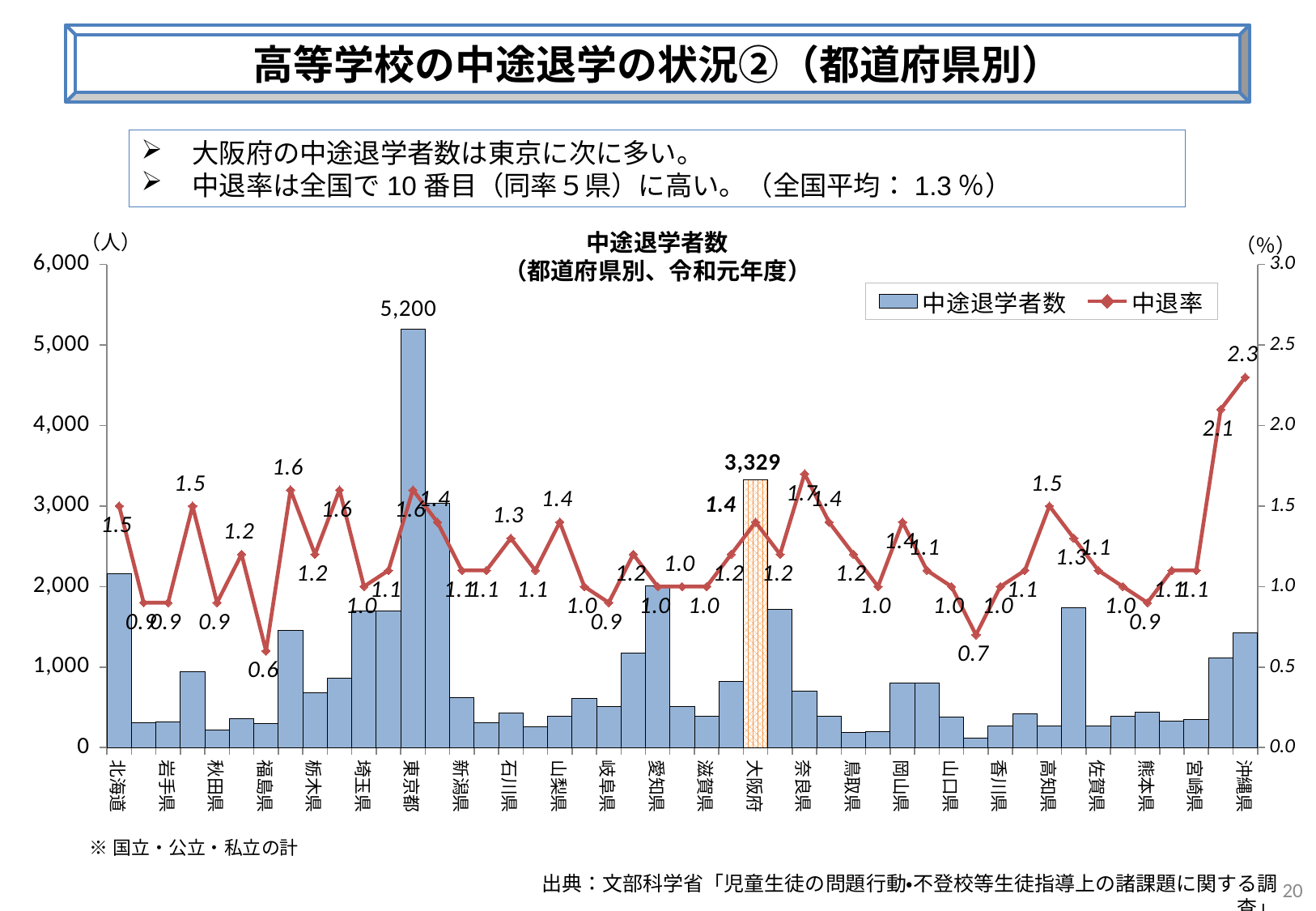

高等学校の中途退学の状況②（都道府県別）
　大阪府の中途退学者数は東京に次に多い。
　中退率は全国で10番目（同率５県）に高い。（全国平均：1.3％）
中途退学者数
（都道府県別、令和元年度）
（人）
（％）

### Chart

| Category | 中途退学者数 | 中退率 |
|---|---|---|
| 北海道 | 2160.0 | 1.5 |
| 青森県 | 311.0 | 0.9 |
| 岩手県 | 315.0 | 0.9 |
| 宮城県 | 940.0 | 1.5 |
| 秋田県 | 216.0 | 0.9 |
| 山形県 | 356.0 | 1.2 |
| 福島県 | 303.0 | 0.6 |
| 茨城県 | 1450.0 | 1.6 |
| 栃木県 | 678.0 | 1.2 |
| 群馬県 | 864.0 | 1.6 |
| 埼玉県 | 1697.0 | 1.0 |
| 千葉県 | 1697.0 | 1.1 |
| 東京都 | 5200.0 | 1.6 |
| 神奈川県 | 3039.0 | 1.4 |
| 新潟県 | 623.0 | 1.1 |
| 富山県 | 306.0 | 1.1 |
| 石川県 | 426.0 | 1.3 |
| 福井県 | 256.0 | 1.1 |
| 山梨県 | 386.0 | 1.4 |
| 長野県 | 611.0 | 1.0 |
| 岐阜県 | 507.0 | 0.9 |
| 静岡県 | 1172.0 | 1.2 |
| 愛知県 | 2004.0 | 1.0 |
| 三重県 | 512.0 | 1.0 |
| 滋賀県 | 393.0 | 1.0 |
| 京都府 | 824.0 | 1.2 |
| 大阪府 | 3329.0 | 1.4 |
| 兵庫県 | 1721.0 | 1.2 |
| 奈良県 | 697.0 | 1.7 |
| 和歌山県 | 386.0 | 1.4 |
| 鳥取県 | 186.0 | 1.2 |
| 島根県 | 202.0 | 1.0 |
| 岡山県 | 804.0 | 1.4 |
| 広島県 | 803.0 | 1.1 |
| 山口県 | 375.0 | 1.0 |
| 徳島県 | 122.0 | 0.7 |
| 香川県 | 272.0 | 1.0 |
| 愛媛県 | 424.0 | 1.1 |
| 高知県 | 271.0 | 1.5 |
| 福岡県 | 1734.0 | 1.3 |
| 佐賀県 | 273.0 | 1.1 |
| 長崎県 | 389.0 | 1.0 |
| 熊本県 | 435.0 | 0.9 |
| 大分県 | 330.0 | 1.1 |
| 宮崎県 | 346.0 | 1.1 |
| 鹿児島県 | 1115.0 | 2.1 |
| 沖縄県 | 1422.0 | 2.3 |
※国立・公立・私立の計
20
出典：文部科学省「児童生徒の問題行動・不登校等生徒指導上の諸課題に関する調査」